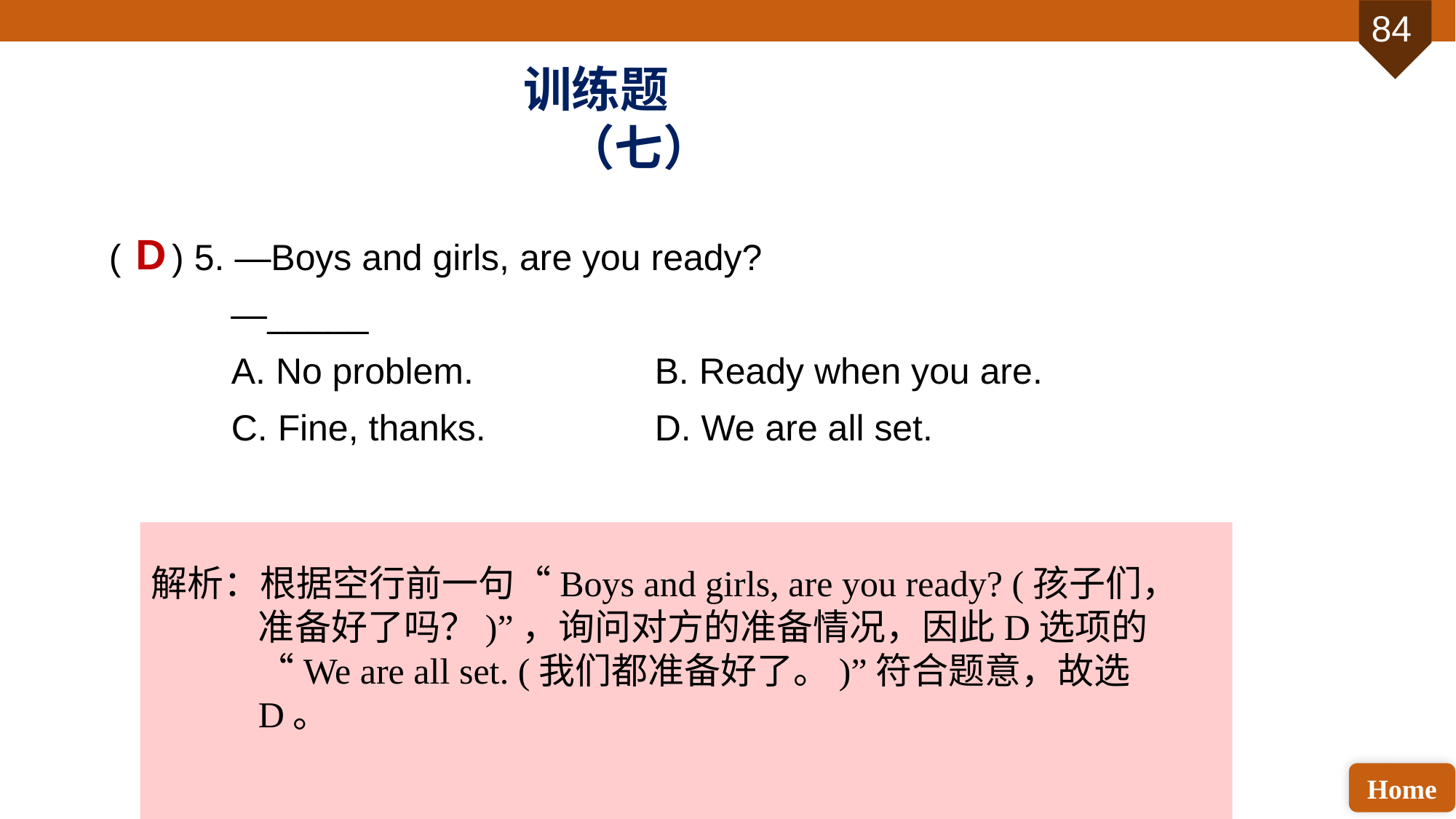

训练题（七）
(     ) 5. —Boys and girls, are you ready?
            —_____
            A. No problem. 		B. Ready when you are.
            C. Fine, thanks. 		D. We are all set.
D

解析：根据空行前一句“Boys and girls, are you ready? (孩子们，准备好了吗？)”，询问对方的准备情况，因此D选项的“We are all set. (我们都准备好了。)”符合题意，故选D。